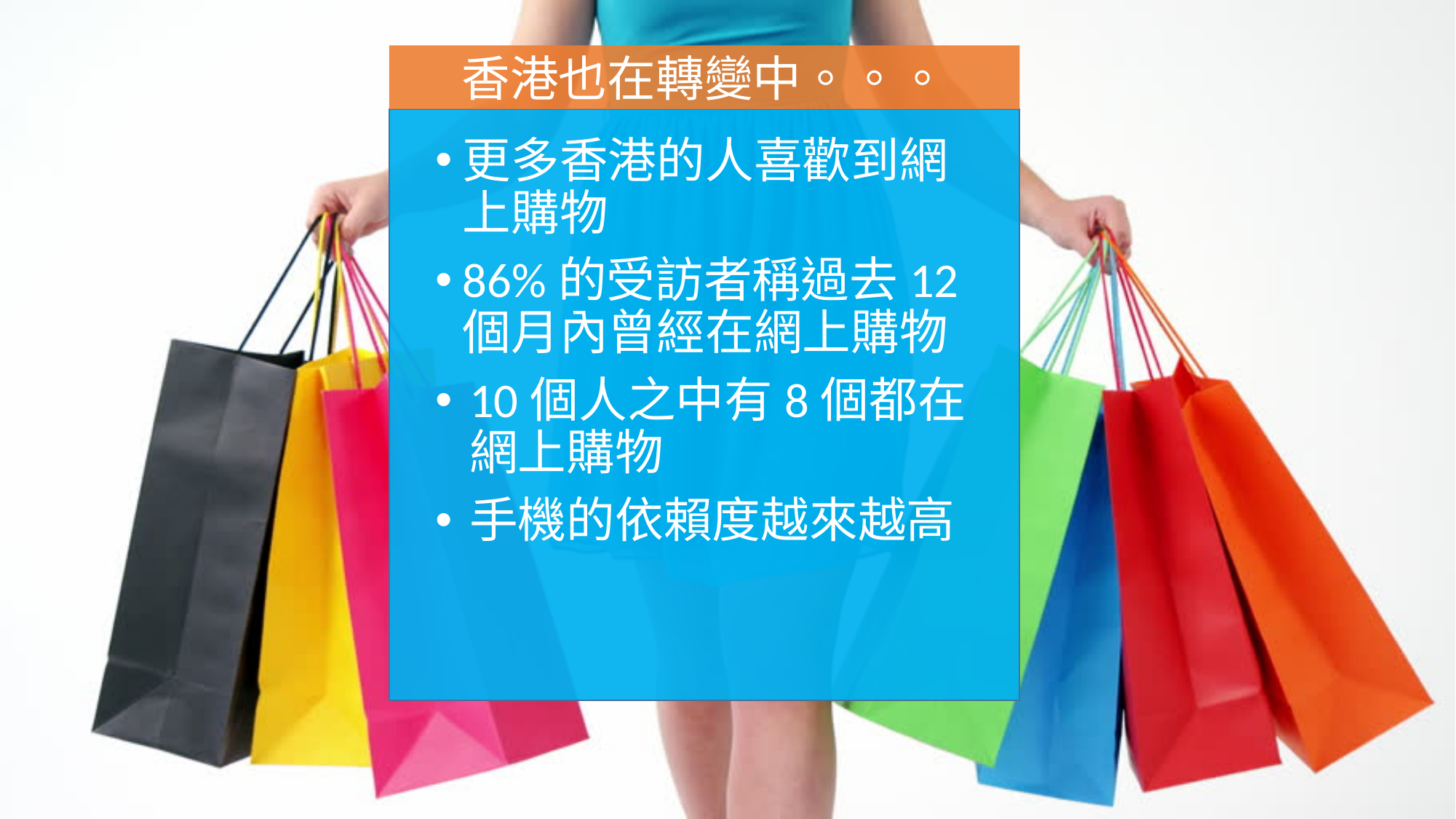

香港也在轉變中。。。

更多香港的人喜歡到網上購物
86%的受訪者稱過去12個月內曾經在網上購物
10個人之中有8個都在網上購物
手機的依賴度越來越高